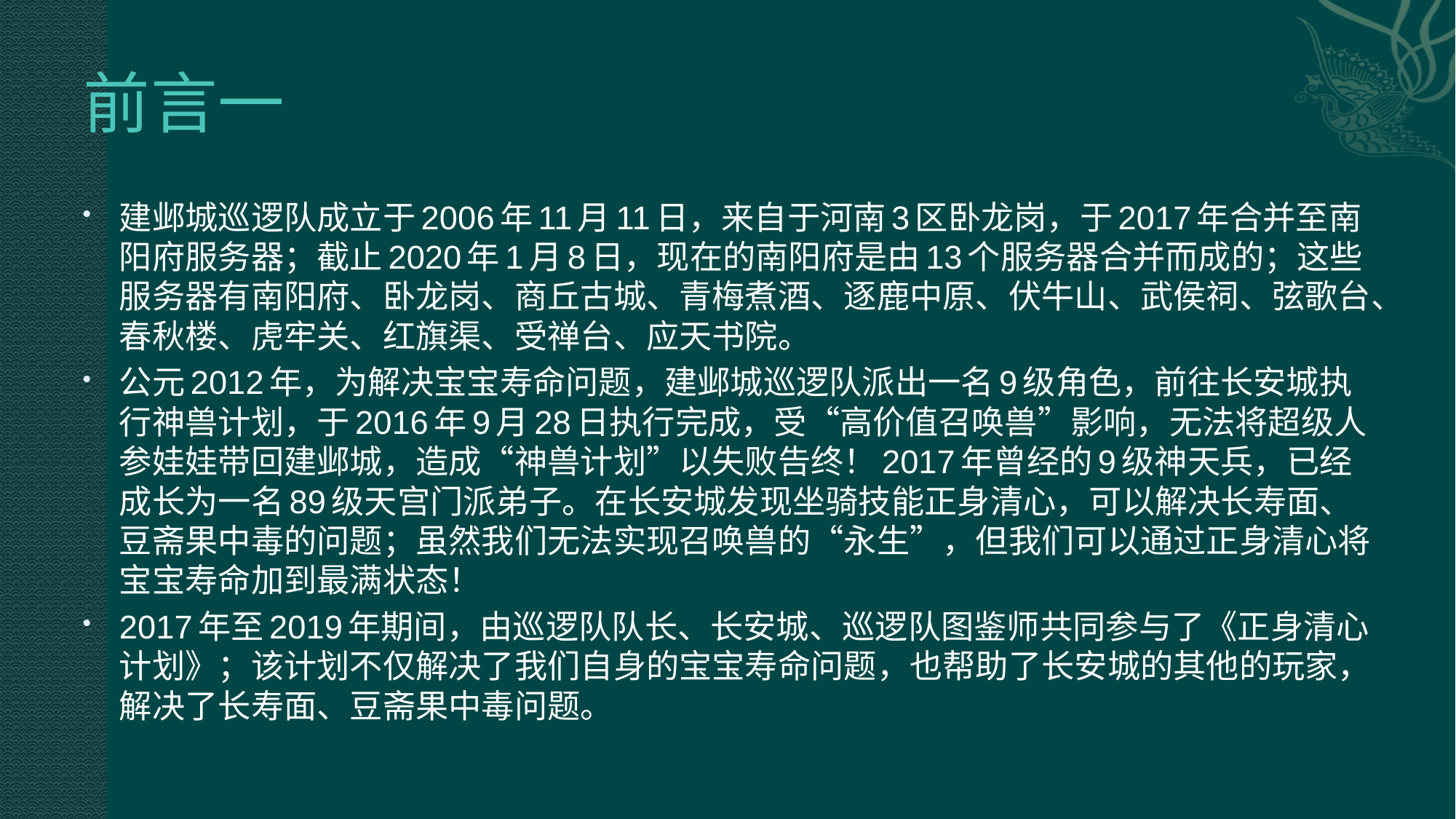

# 前言一
建邺城巡逻队成立于2006年11月11日，来自于河南3区卧龙岗，于2017年合并至南阳府服务器；截止2020年1月8日，现在的南阳府是由13个服务器合并而成的；这些服务器有南阳府、卧龙岗、商丘古城、青梅煮酒、逐鹿中原、伏牛山、武侯祠、弦歌台、春秋楼、虎牢关、红旗渠、受禅台、应天书院。
公元2012年，为解决宝宝寿命问题，建邺城巡逻队派出一名9级角色，前往长安城执行神兽计划，于2016年9月28日执行完成，受“高价值召唤兽”影响，无法将超级人参娃娃带回建邺城，造成“神兽计划”以失败告终！2017年曾经的9级神天兵，已经成长为一名89级天宫门派弟子。在长安城发现坐骑技能正身清心，可以解决长寿面、豆斋果中毒的问题；虽然我们无法实现召唤兽的“永生”，但我们可以通过正身清心将宝宝寿命加到最满状态！
2017年至2019年期间，由巡逻队队长、长安城、巡逻队图鉴师共同参与了《正身清心计划》；该计划不仅解决了我们自身的宝宝寿命问题，也帮助了长安城的其他的玩家，解决了长寿面、豆斋果中毒问题。